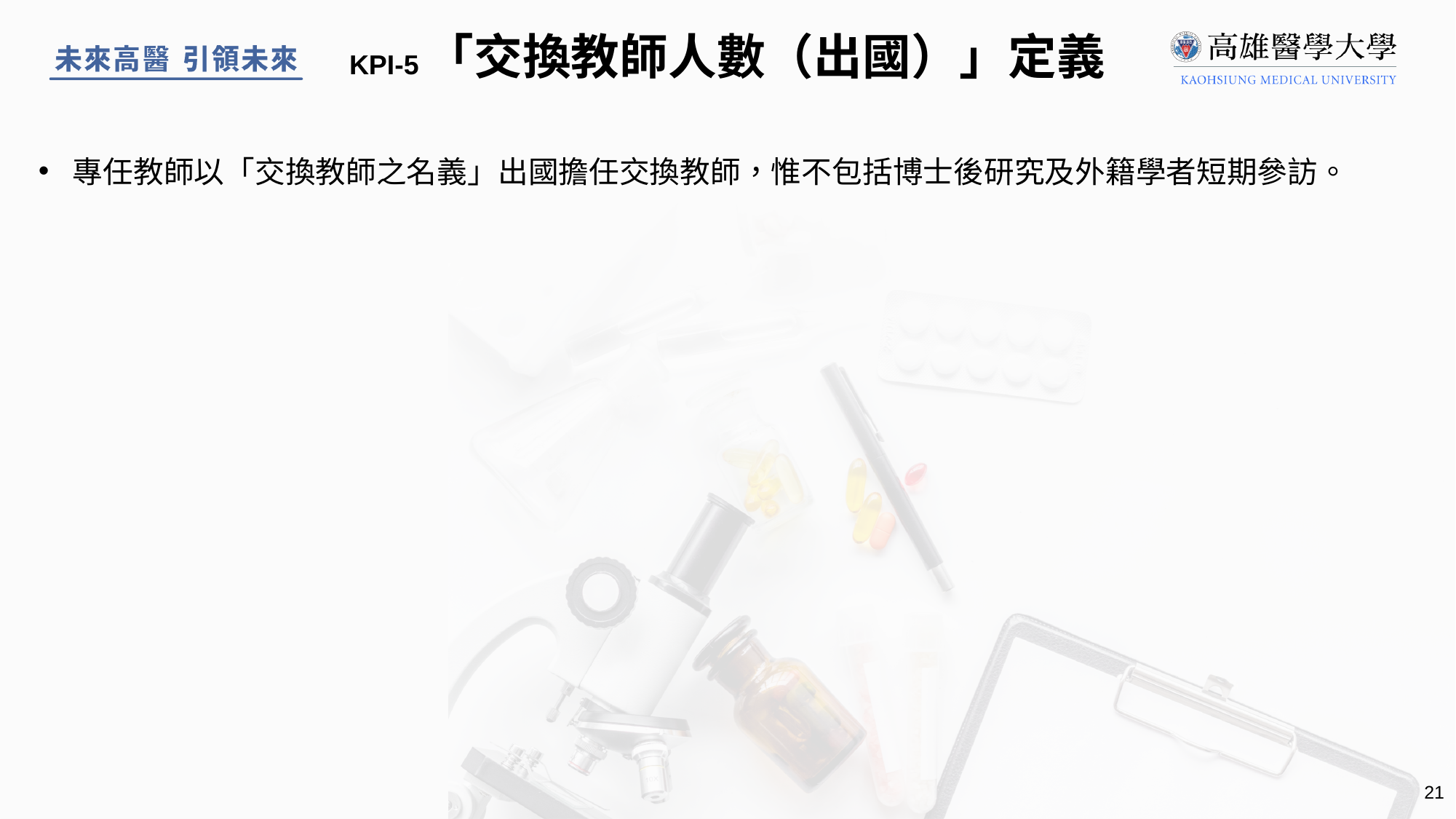

KPI-5「交換教師人數（出國）」定義
專任教師以「交換教師之名義」出國擔任交換教師，惟不包括博士後研究及外籍學者短期參訪。
21